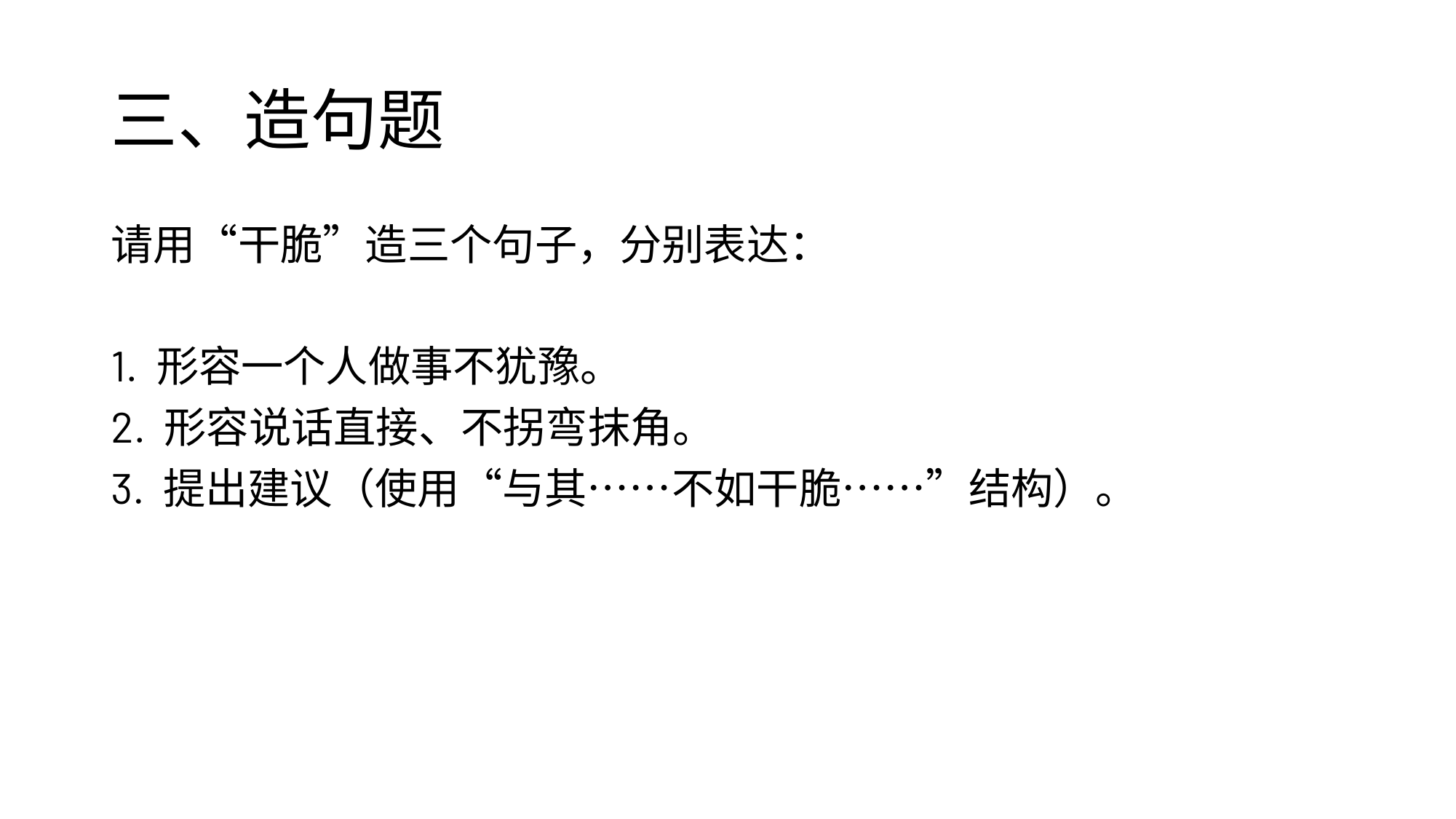

# 三、造句题
请用“干脆”造三个句子，分别表达：

1. 形容一个人做事不犹豫。
2. 形容说话直接、不拐弯抹角。
3. 提出建议（使用“与其……不如干脆……”结构）。